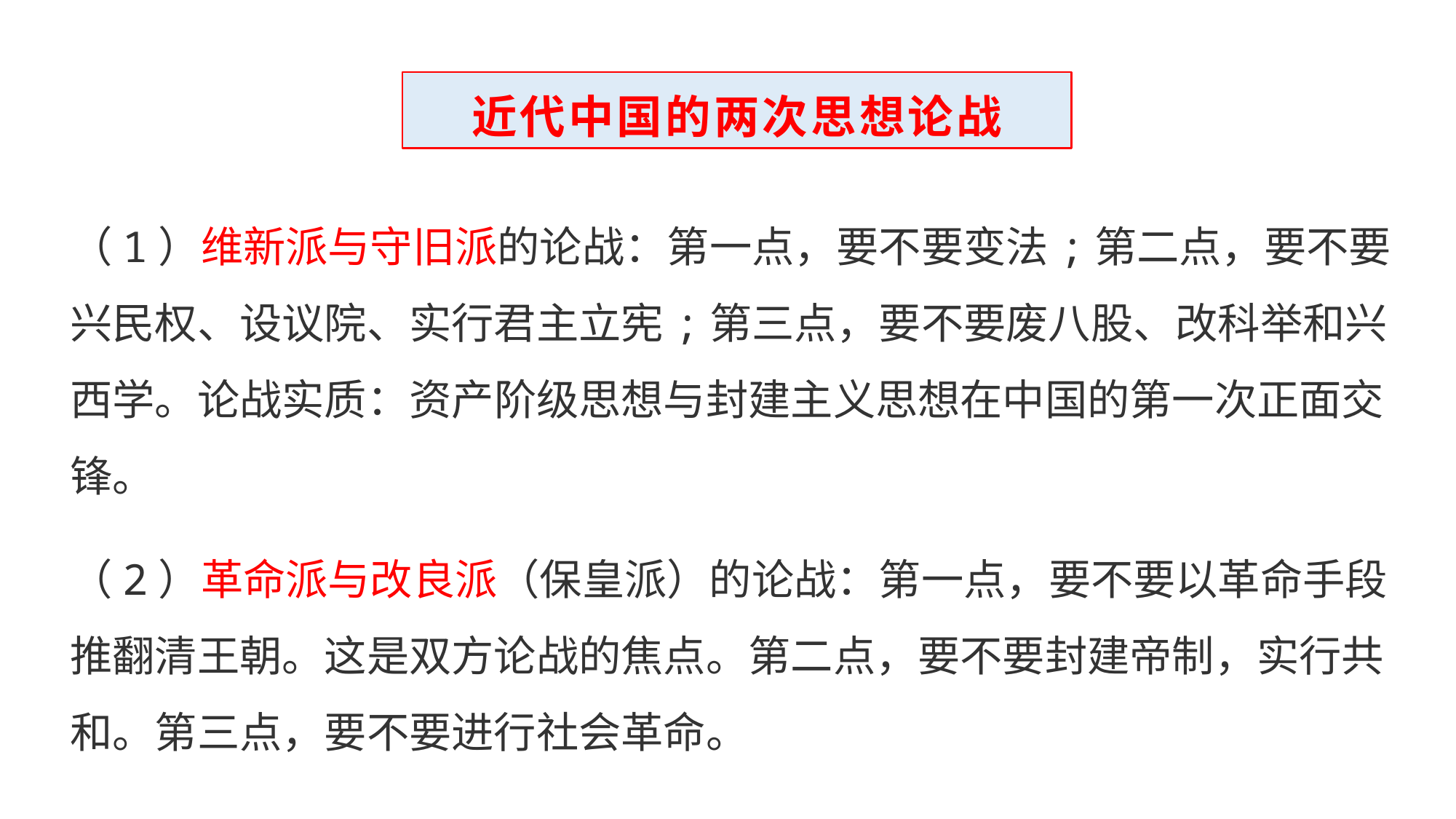

近代中国的两次思想论战
（1）维新派与守旧派的论战：第一点，要不要变法;第二点，要不要兴民权、设议院、实行君主立宪;第三点，要不要废八股、改科举和兴西学。论战实质：资产阶级思想与封建主义思想在中国的第一次正面交锋。
（2）革命派与改良派（保皇派）的论战：第一点，要不要以革命手段推翻清王朝。这是双方论战的焦点。第二点，要不要封建帝制，实行共和。第三点，要不要进行社会革命。